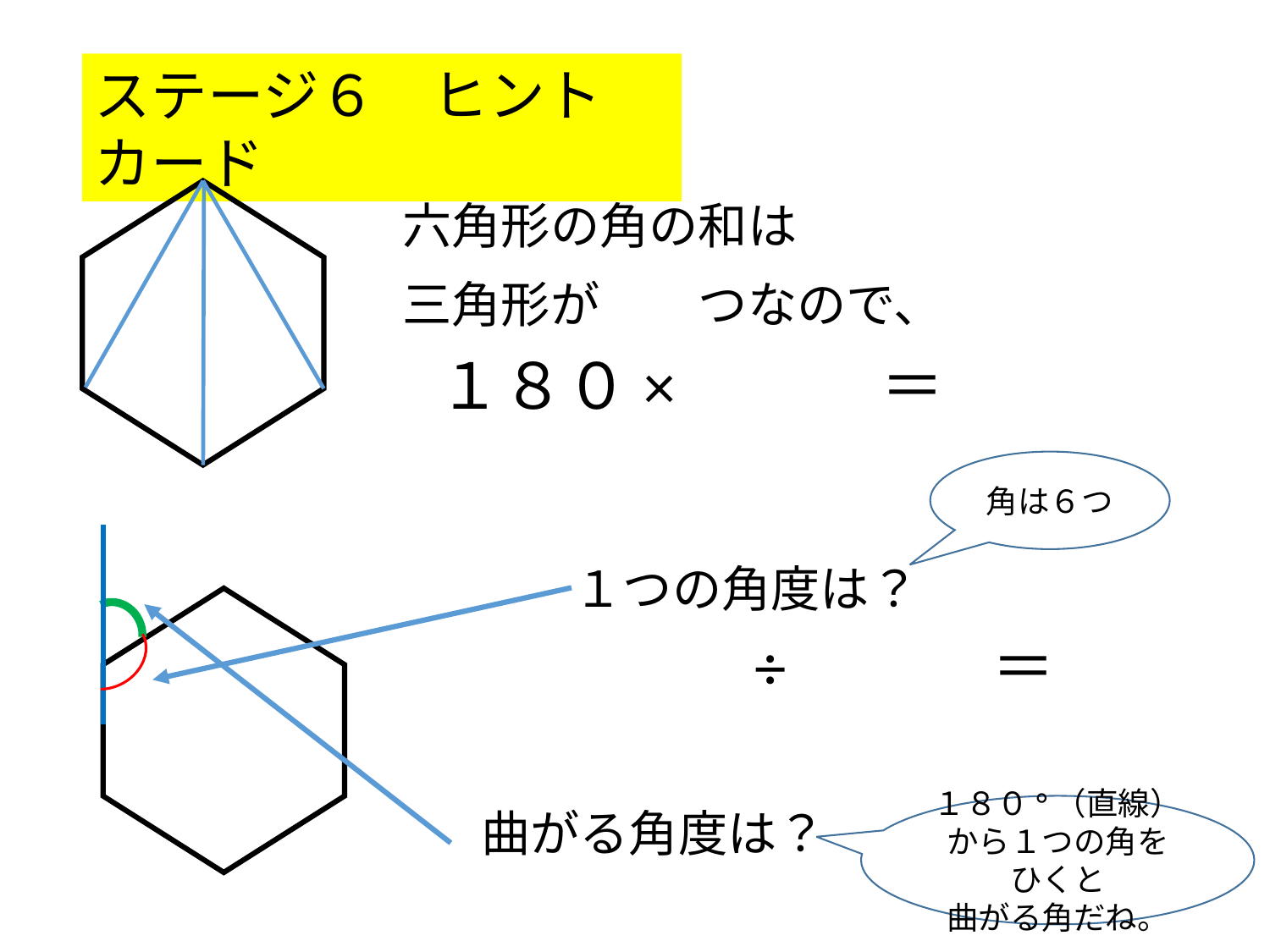

ステージ６　ヒントカード
六角形の角の和は

三角形が　　つなので、
１８０×　　　＝
角は６つ
１つの角度は？

　　÷　　　＝
曲がる角度は？
１８０°（直線）から１つの角をひくと
曲がる角だね。